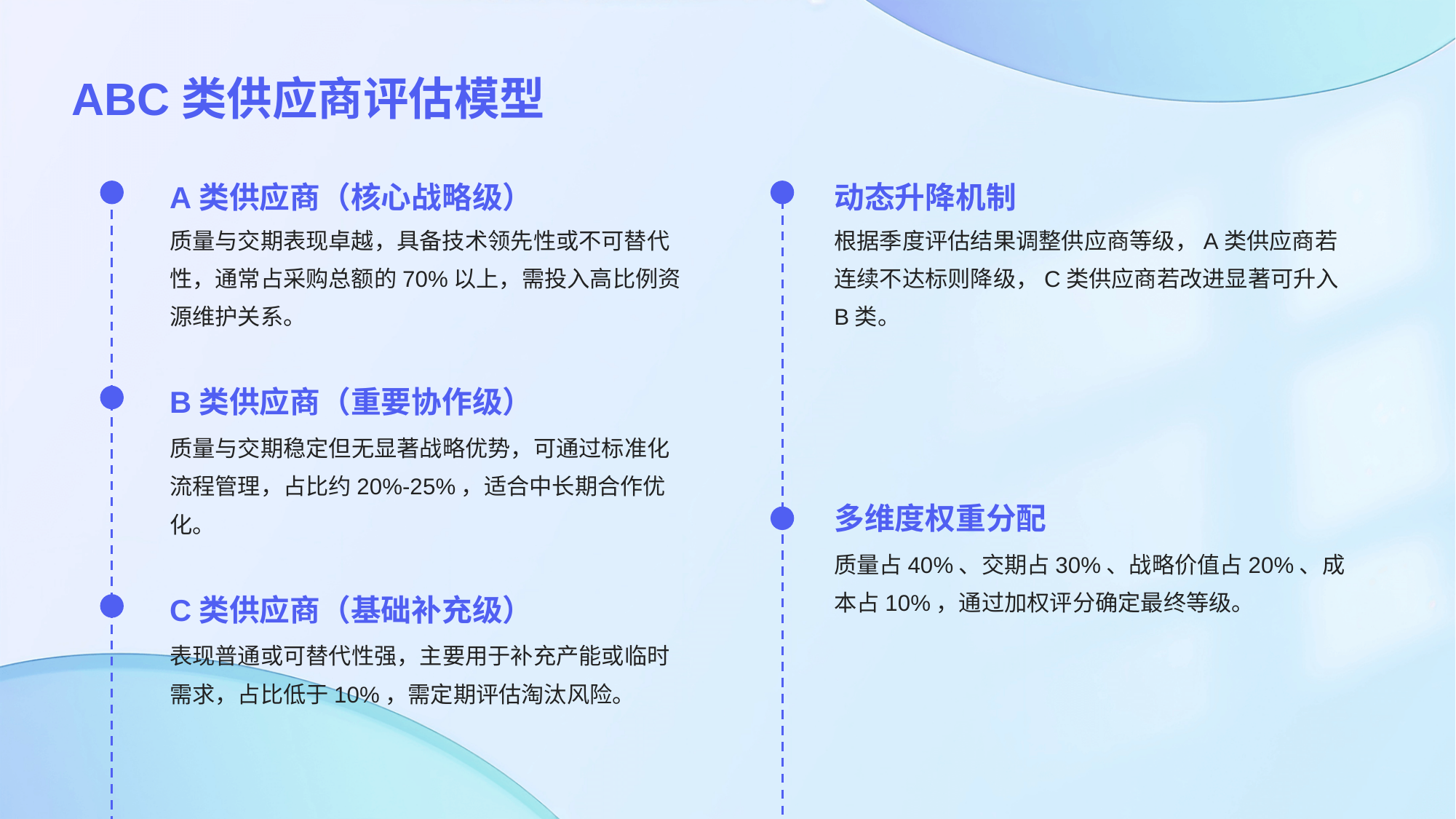

ABC类供应商评估模型
A类供应商（核心战略级）
动态升降机制

质量与交期表现卓越，具备技术领先性或不可替代性，通常占采购总额的70%以上，需投入高比例资源维护关系。
根据季度评估结果调整供应商等级，A类供应商若连续不达标则降级，C类供应商若改进显著可升入B类。
B类供应商（重要协作级）
质量与交期稳定但无显著战略优势，可通过标准化流程管理，占比约20%-25%，适合中长期合作优化。
多维度权重分配

质量占40%、交期占30%、战略价值占20%、成本占10%，通过加权评分确定最终等级。
C类供应商（基础补充级）
表现普通或可替代性强，主要用于补充产能或临时需求，占比低于10%，需定期评估淘汰风险。